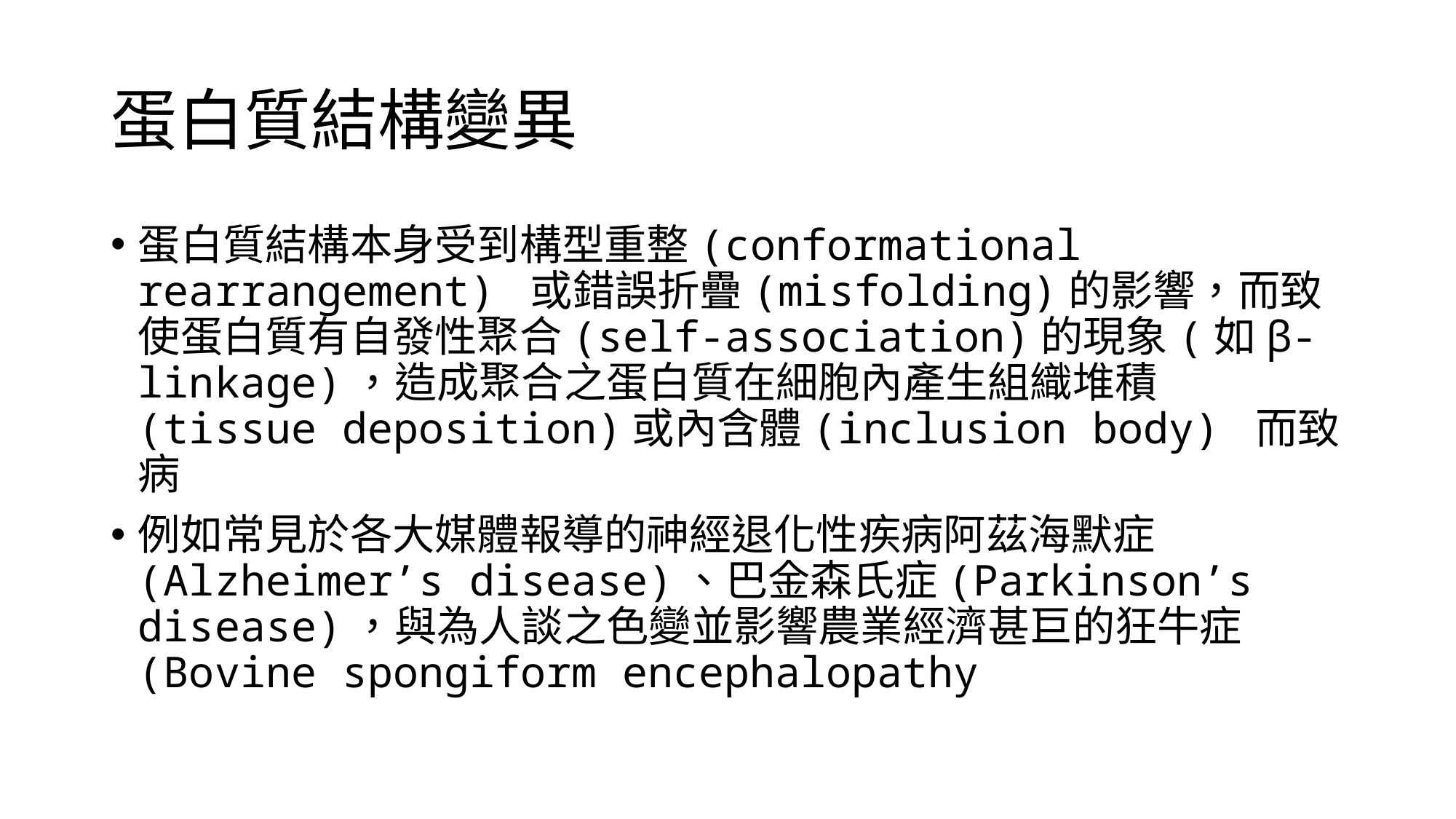

蛋白質結構變異
蛋白質結構本身受到構型重整(conformational rearrangement) 或錯誤折疊(misfolding)的影響，而致使蛋白質有自發性聚合(self-association)的現象(如β-linkage)，造成聚合之蛋白質在細胞內產生組織堆積(tissue deposition)或內含體(inclusion body) 而致病
例如常見於各大媒體報導的神經退化性疾病阿茲海默症(Alzheimer’s disease)、巴金森氏症(Parkinson’s disease)，與為人談之色變並影響農業經濟甚巨的狂牛症(Bovine spongiform encephalopathy